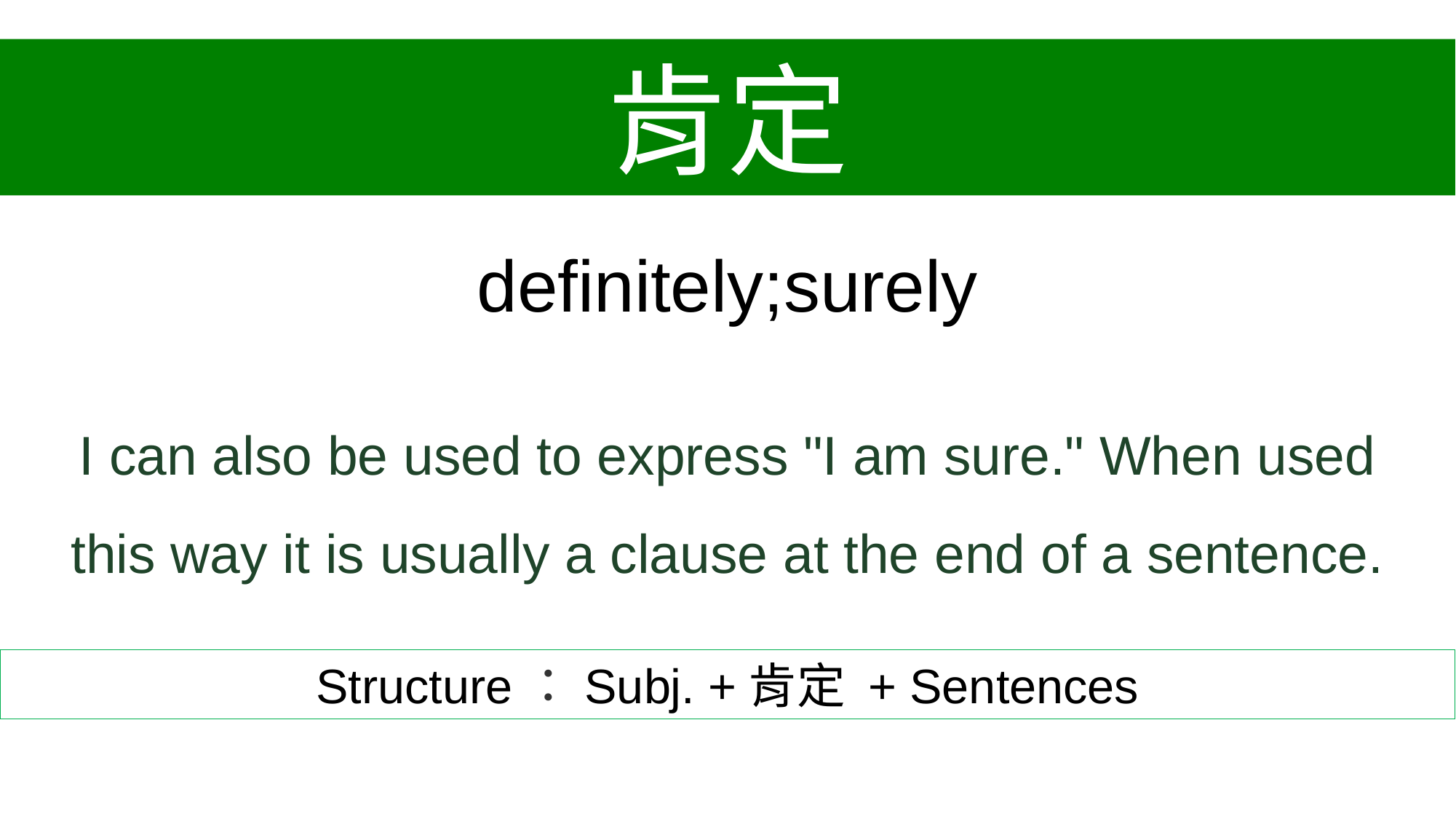

肯定
definitely;surely
I can also be used to express "I am sure." When used this way it is usually a clause at the end of a sentence.
Structure：Subj. +肯定 + Sentences